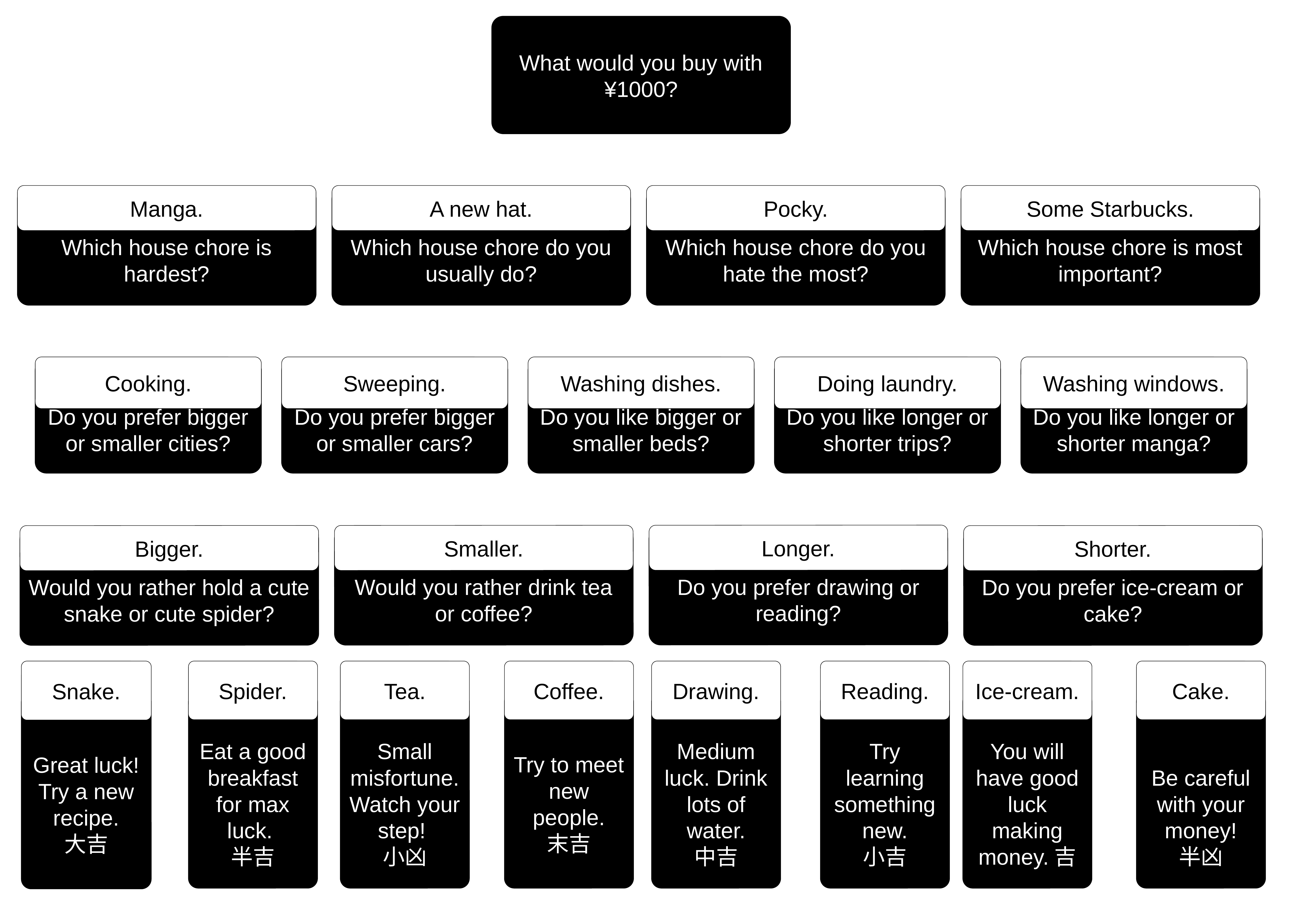

What would you buy with ¥1000?
Manga.

Which house chore is hardest?
A new hat.

Which house chore do you usually do?
Pocky.

Which house chore do you hate the most?
Some Starbucks.

Which house chore is most important?
Cooking.

Do you prefer bigger or smaller cities?
Sweeping.

Do you prefer bigger or smaller cars?
Washing dishes.

Do you like bigger or smaller beds?
Doing laundry.

Do you like longer or shorter trips?
Washing windows.

Do you like longer or shorter manga?
Bigger.

Would you rather hold a cute snake or cute spider?
Smaller.

Would you rather drink tea or coffee?
Longer.

Do you prefer drawing or reading?
Shorter.

Do you prefer ice-cream or cake?
Snake.

Great luck! Try a new recipe.
大吉
Spider.
Tea.
Coffee.
Drawing.
Reading.
Ice-cream.
Cake.

Eat a good breakfast for max luck.
半吉

Small misfortune. Watch your step!
小凶

Try to meet new people.
末吉

Medium luck. Drink lots of water.
中吉

Try learning something new.
小吉

You will have good luck making money.吉

Be careful with your money!
半凶